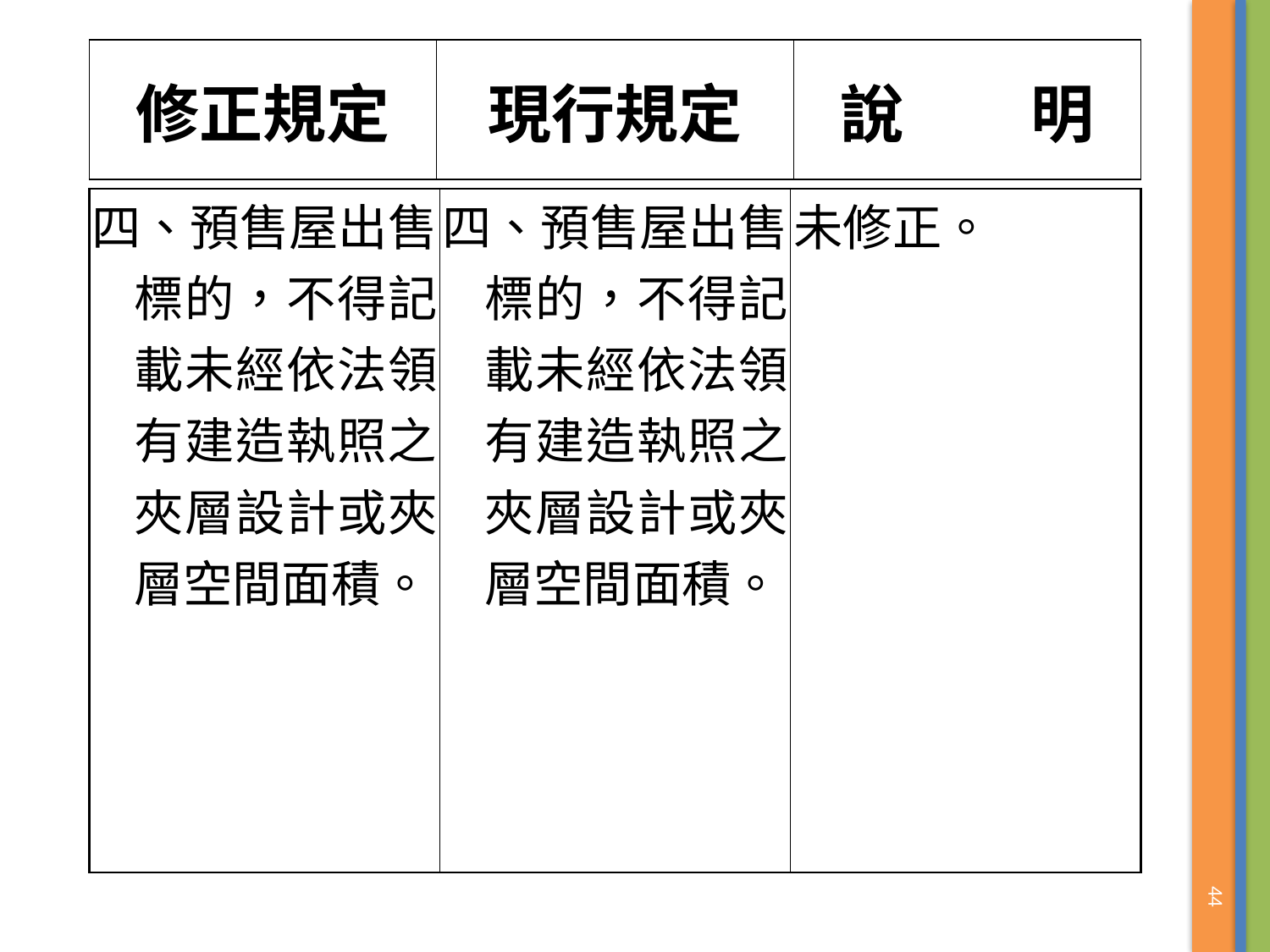

| 修正規定 | 現行規定 | 說　　明 |
| --- | --- | --- |
| 四、預售屋出售標的，不得記載未經依法領有建造執照之夾層設計或夾層空間面積。 | 四、預售屋出售標的，不得記載未經依法領有建造執照之夾層設計或夾層空間面積。 | 未修正。 |
| --- | --- | --- |
44